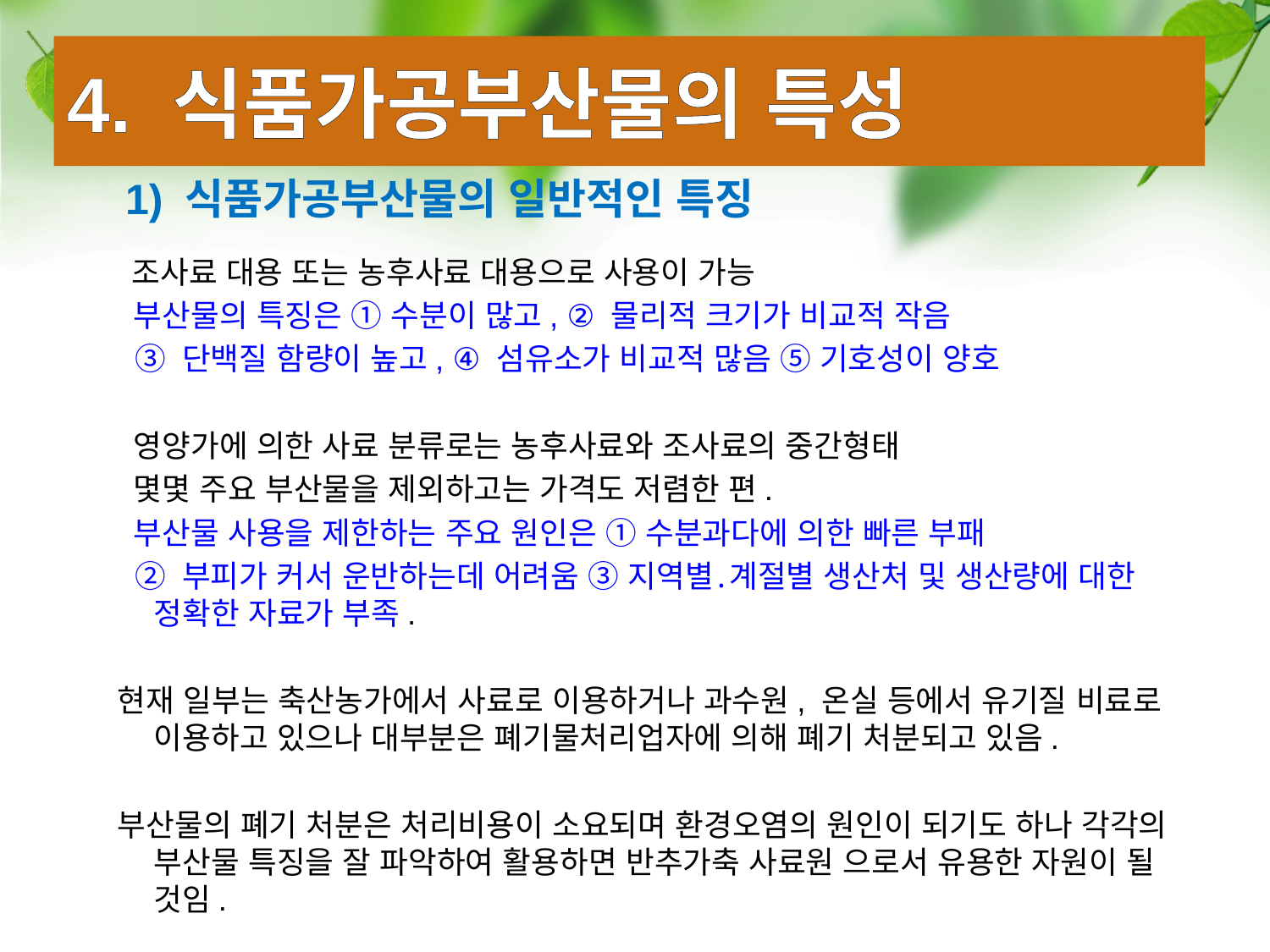

4. 식품가공부산물의 특성
1) 식품가공부산물의 일반적인 특징
 조사료 대용 또는 농후사료 대용으로 사용이 가능
 부산물의 특징은 ① 수분이 많고, ② 물리적 크기가 비교적 작음
  ③ 단백질 함량이 높고, ④ 섬유소가 비교적 많음 ⑤ 기호성이 양호

 영양가에 의한 사료 분류로는 농후사료와 조사료의 중간형태
 몇몇 주요 부산물을 제외하고는 가격도 저렴한 편.
 부산물 사용을 제한하는 주요 원인은 ① 수분과다에 의한 빠른 부패
  ② 부피가 커서 운반하는데 어려움 ③ 지역별․계절별 생산처 및 생산량에 대한 정확한 자료가 부족.

현재 일부는 축산농가에서 사료로 이용하거나 과수원, 온실 등에서 유기질 비료로 이용하고 있으나 대부분은 폐기물처리업자에 의해 폐기 처분되고 있음.

부산물의 폐기 처분은 처리비용이 소요되며 환경오염의 원인이 되기도 하나 각각의 부산물 특징을 잘 파악하여 활용하면 반추가축 사료원 으로서 유용한 자원이 될 것임.